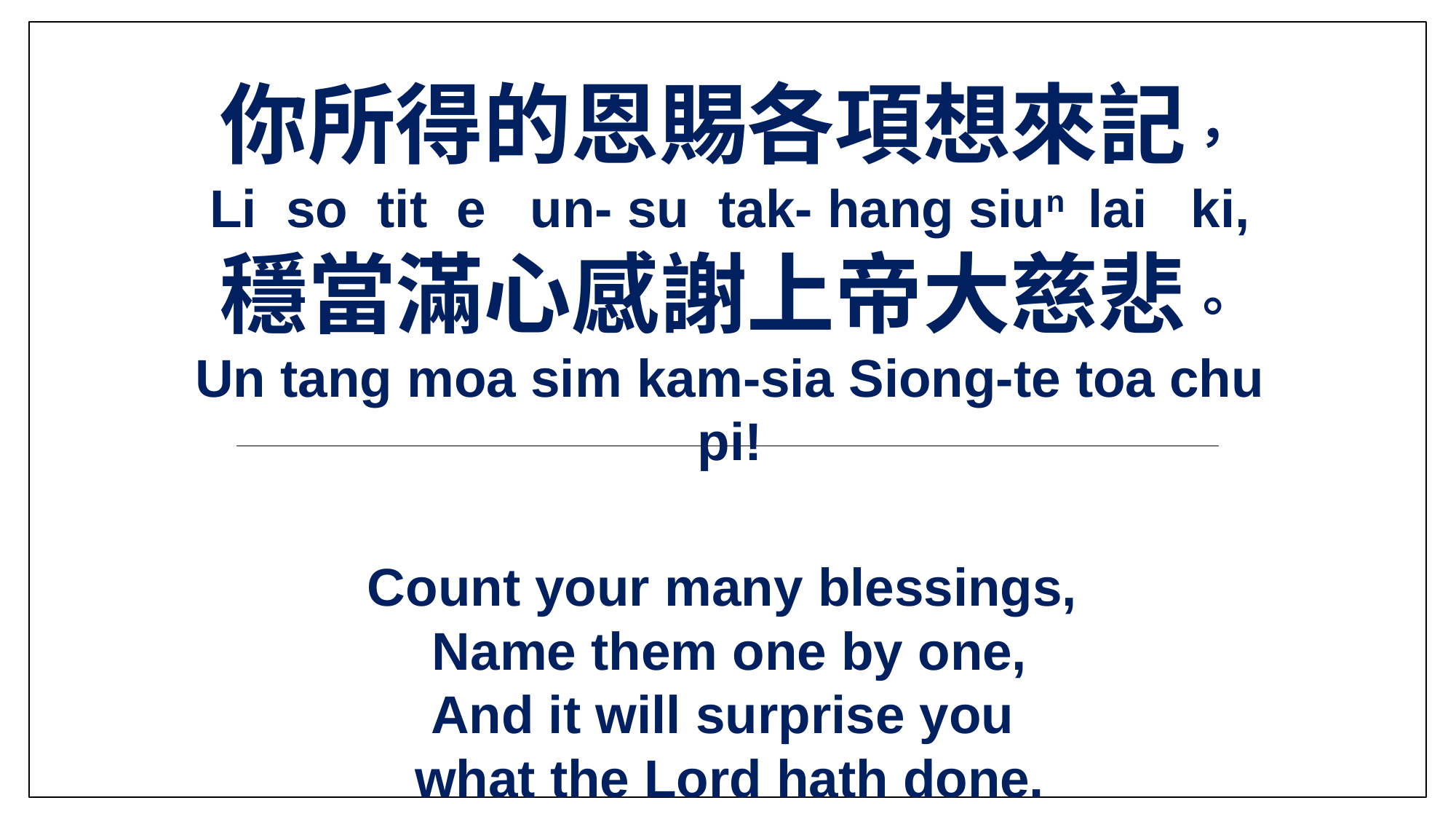

你所得的恩賜各項想來記，
Li  so  tit  e   un- su  tak- hang siun  lai   ki,
穩當滿心感謝上帝大慈悲。
Un tang moa sim kam-sia Siong-te toa chu pi!

Count your many blessings,
Name them one by one,
And it will surprise you
what the Lord hath done.